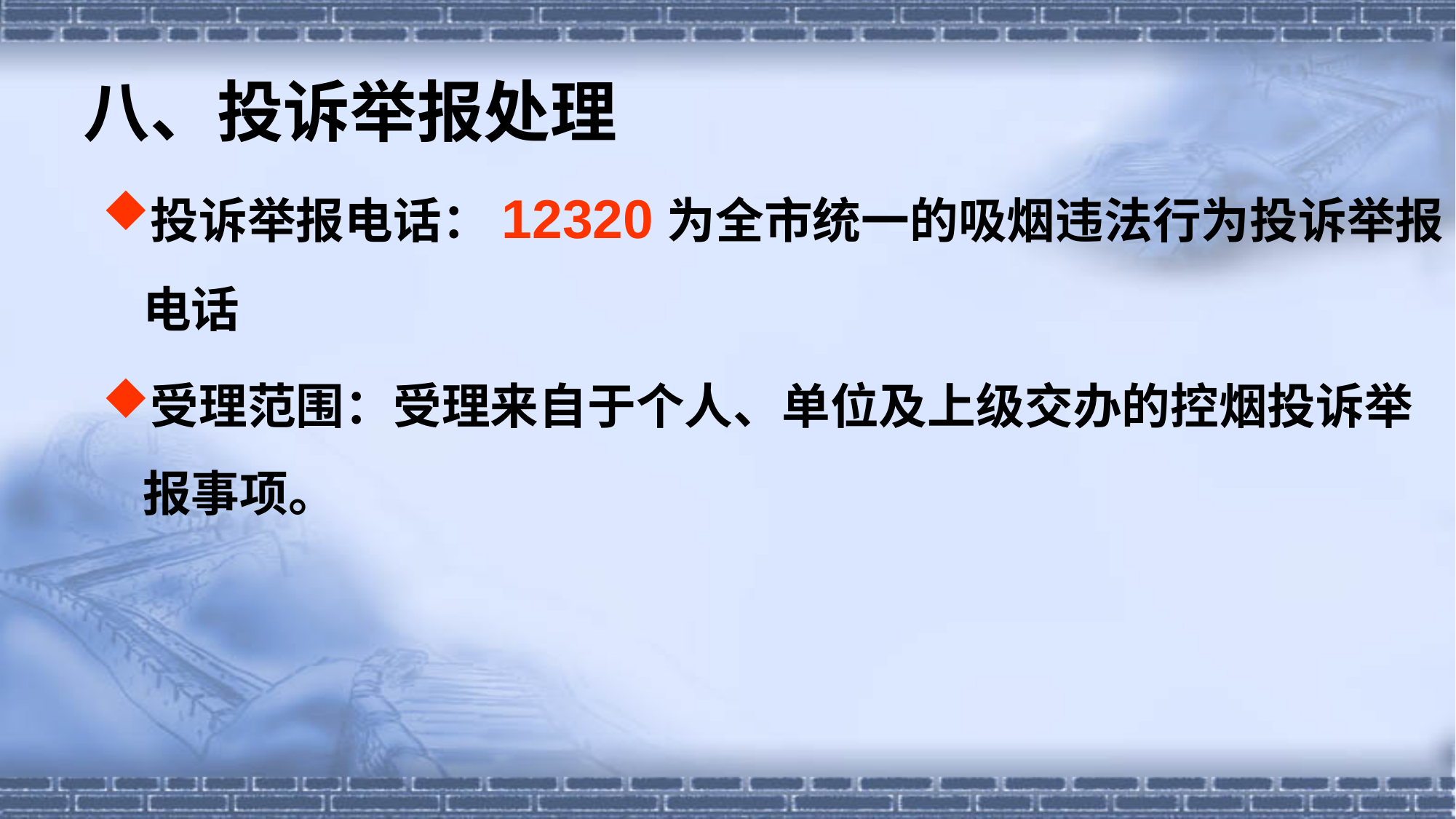

八、投诉举报处理
投诉举报电话：12320为全市统一的吸烟违法行为投诉举报电话
受理范围：受理来自于个人、单位及上级交办的控烟投诉举报事项。